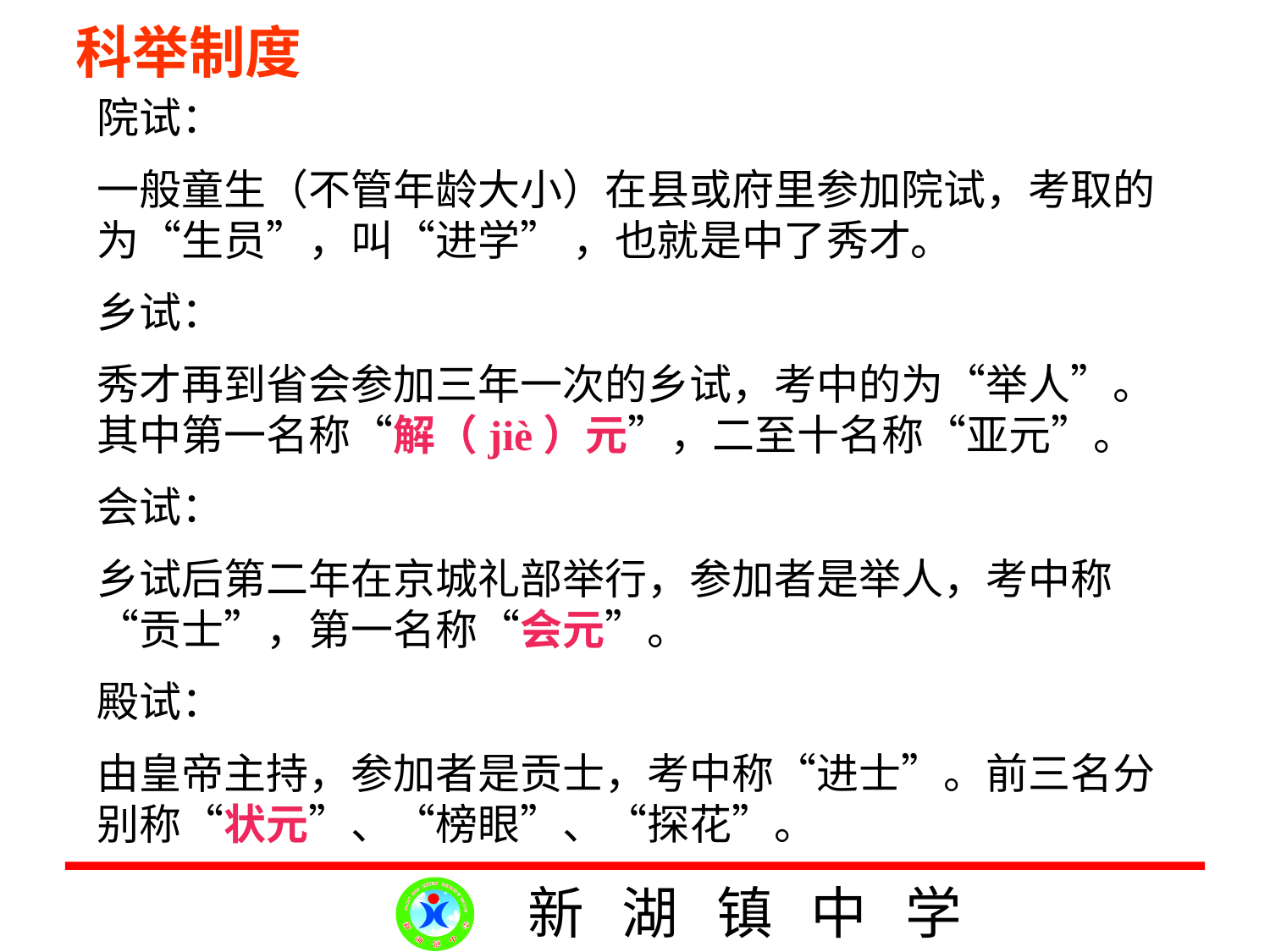

科举制度
院试：
一般童生（不管年龄大小）在县或府里参加院试，考取的为“生员”，叫“进学” ，也就是中了秀才。
乡试：
秀才再到省会参加三年一次的乡试，考中的为“举人”。其中第一名称“解（jiè）元”，二至十名称“亚元”。
会试：
乡试后第二年在京城礼部举行，参加者是举人，考中称“贡士”，第一名称“会元”。
殿试：
由皇帝主持，参加者是贡士，考中称“进士”。前三名分别称“状元”、“榜眼”、“探花”。